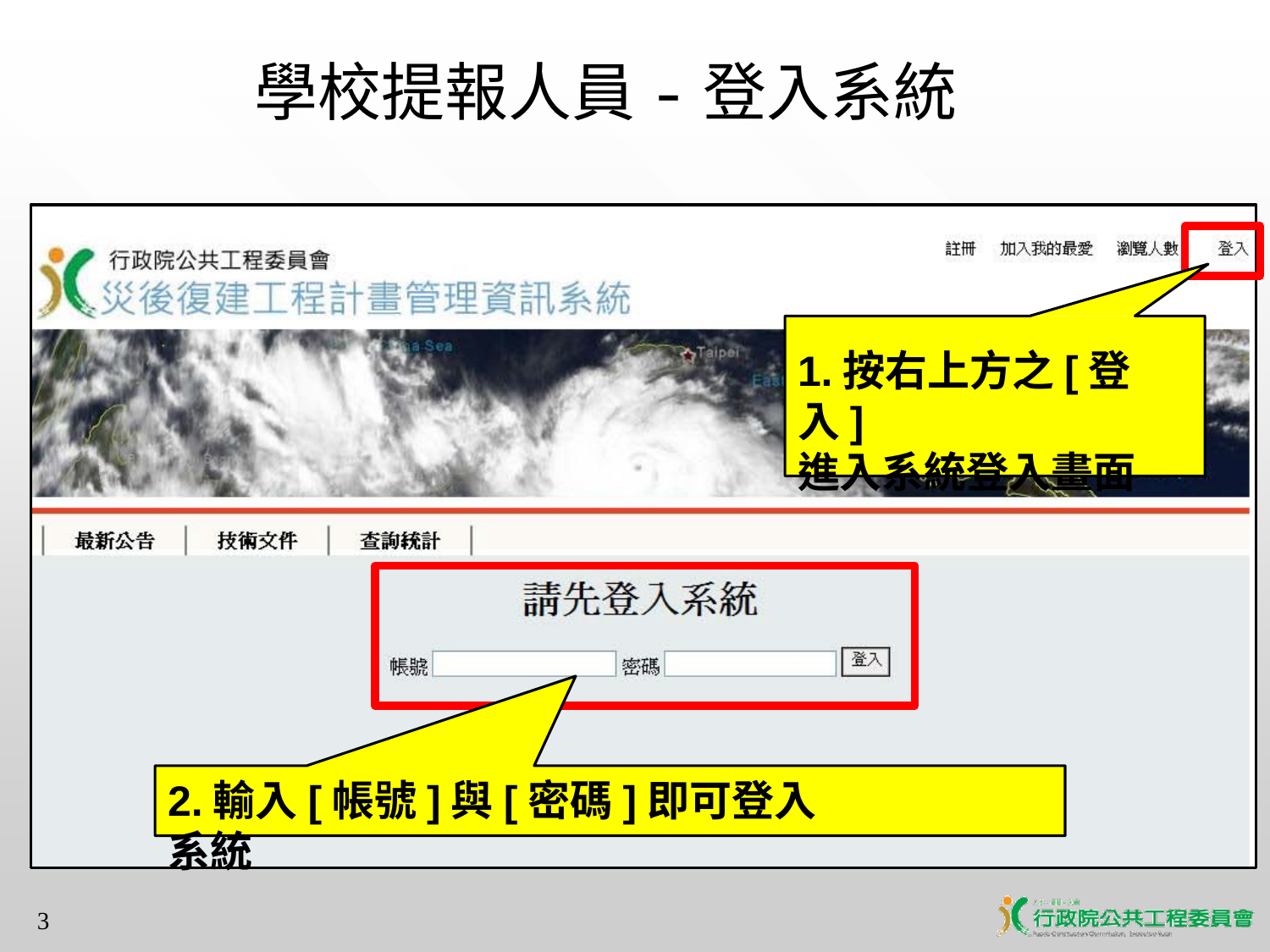

# 學校提報人員-登入系統

1.按右上方之[登入]
進入系統登入畫面

2.輸入[帳號]與[密碼]即可登入系統
3